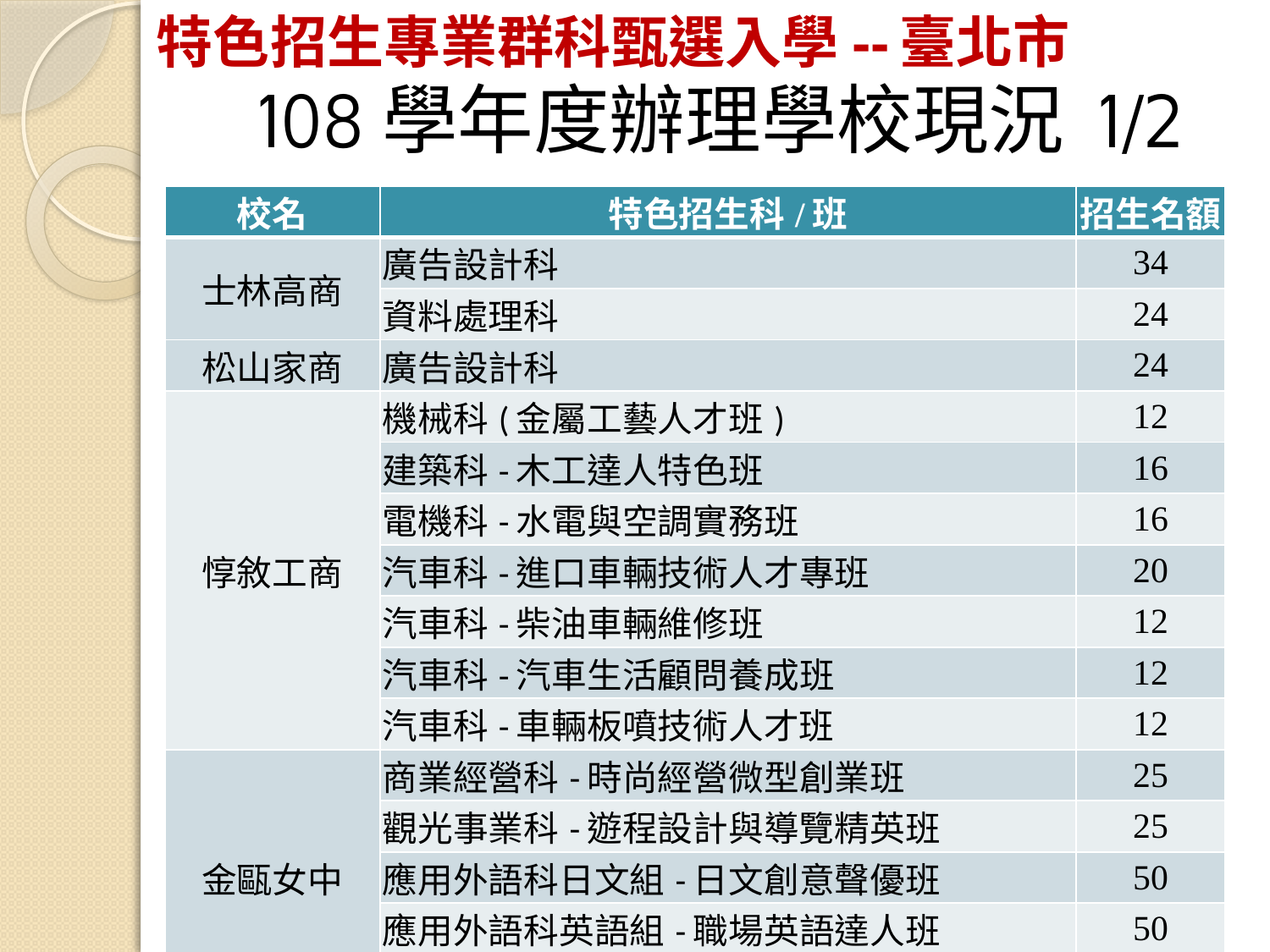

特色招生專業群科甄選入學--臺北市
# 108學年度辦理學校現況 1/2
| 校名 | 特色招生科/班 | 招生名額 |
| --- | --- | --- |
| 士林高商 | 廣告設計科 | 34 |
|  | 資料處理科 | 24 |
| 松山家商 | 廣告設計科 | 24 |
| 惇敘工商 | 機械科(金屬工藝人才班) | 12 |
|  | 建築科-木工達人特色班 | 16 |
|  | 電機科-水電與空調實務班 | 16 |
|  | 汽車科-進口車輛技術人才專班 | 20 |
|  | 汽車科-柴油車輛維修班 | 12 |
|  | 汽車科-汽車生活顧問養成班 | 12 |
|  | 汽車科-車輛板噴技術人才班 | 12 |
| 金甌女中 | 商業經營科-時尚經營微型創業班 | 25 |
|  | 觀光事業科-遊程設計與導覽精英班 | 25 |
|  | 應用外語科日文組-日文創意聲優班 | 50 |
|  | 應用外語科英語組-職場英語達人班 | 50 |
|  | 多媒體設計科-文創影音剪輯班 | 25 |